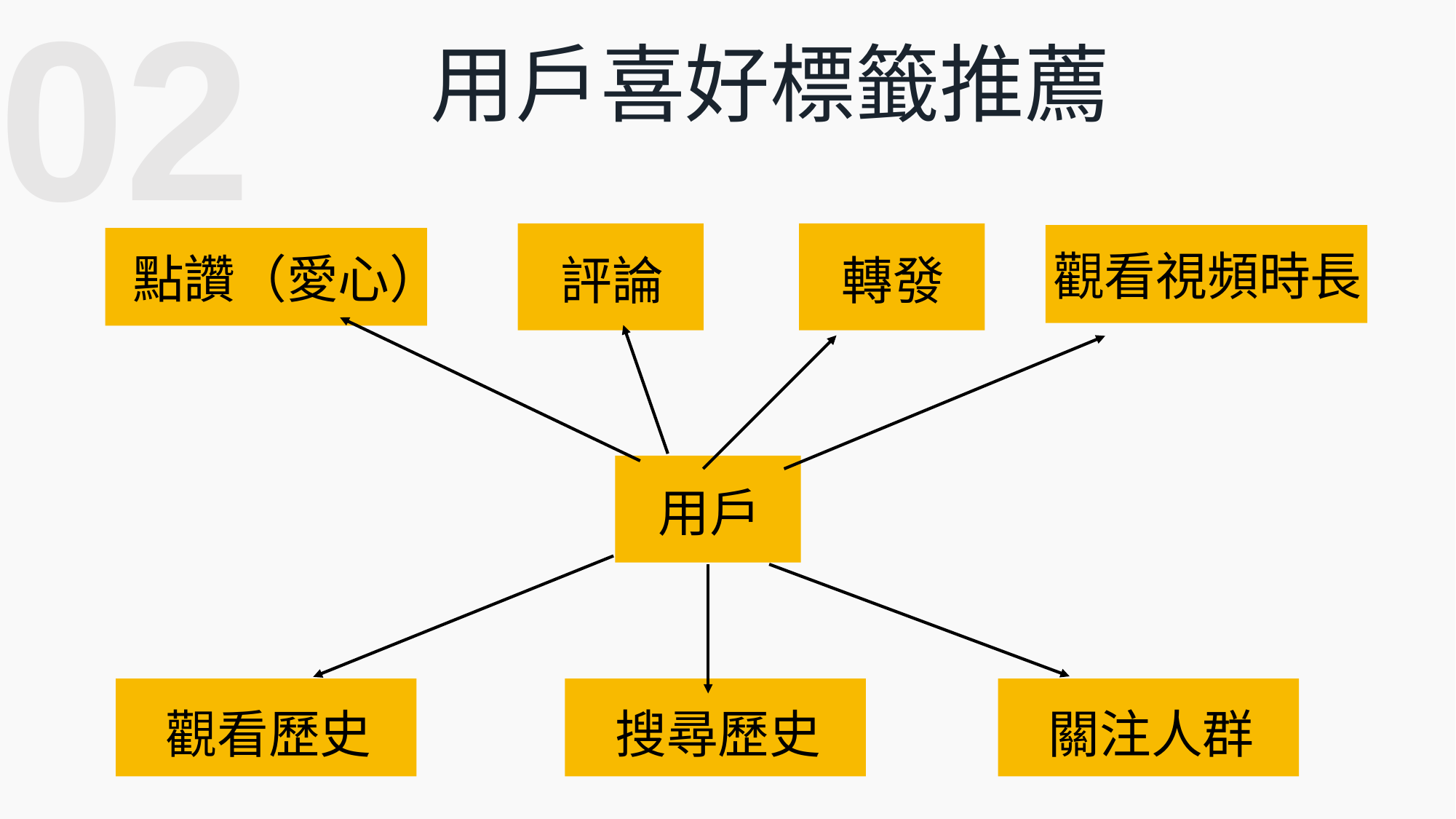

02
用戶喜好標籤推薦
13

觀看視頻時長
點讚（愛心）
評論
轉發

用戶

觀看歷史
搜尋歷史
關注人群
、